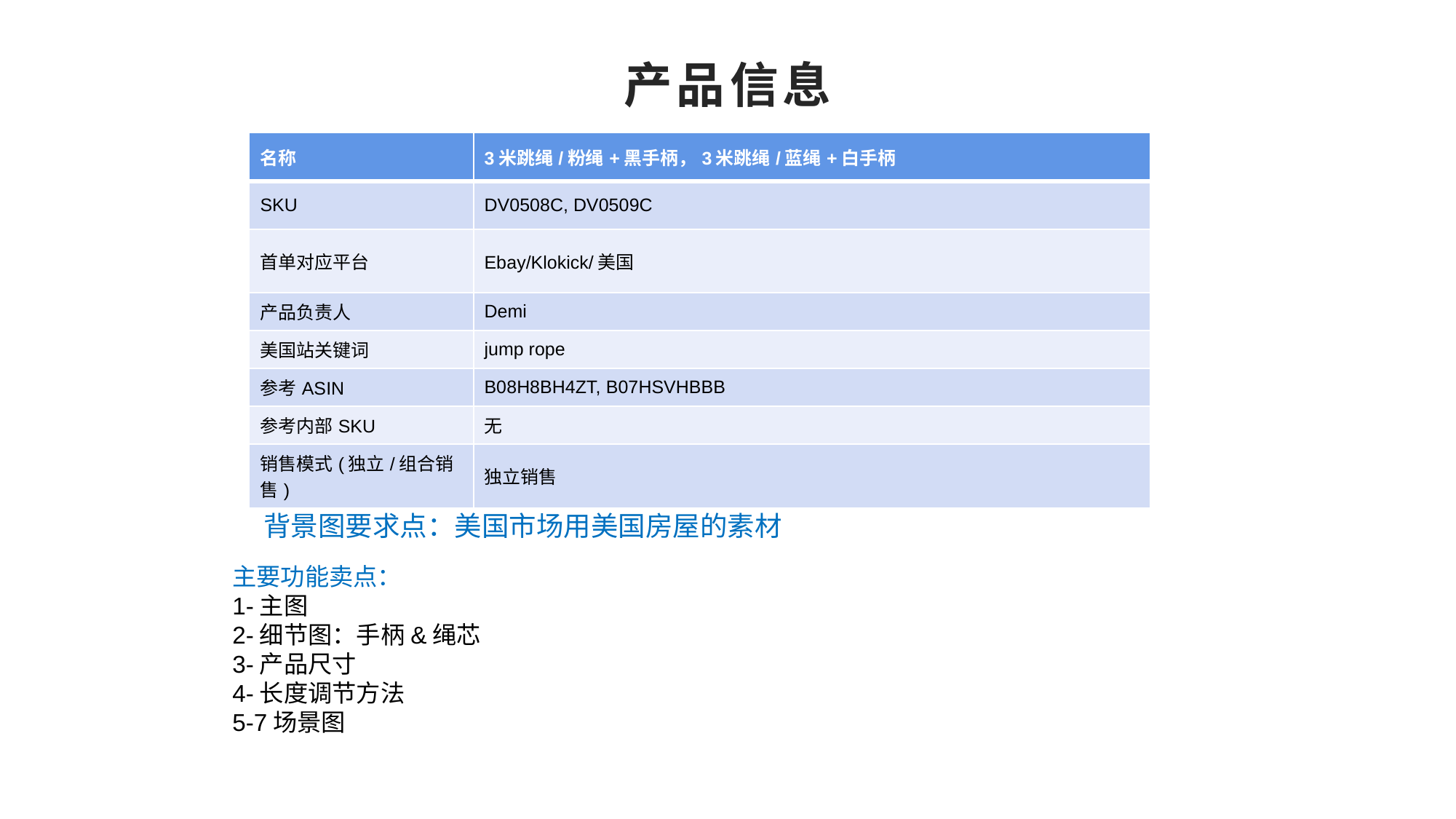

# 产品信息
| 名称 | 3米跳绳/粉绳+黑手柄，3米跳绳/蓝绳+白手柄 |
| --- | --- |
| SKU | DV0508C, DV0509C |
| 首单对应平台 | Ebay/Klokick/美国 |
| 产品负责人 | Demi |
| 美国站关键词 | jump rope |
| 参考ASIN | B08H8BH4ZT, B07HSVHBBB |
| 参考内部SKU | 无 |
| 销售模式(独立/组合销售) | 独立销售 |
背景图要求点：美国市场用美国房屋的素材
主要功能卖点：
1-主图
2-细节图：手柄&绳芯
3-产品尺寸
4-长度调节方法
5-7场景图